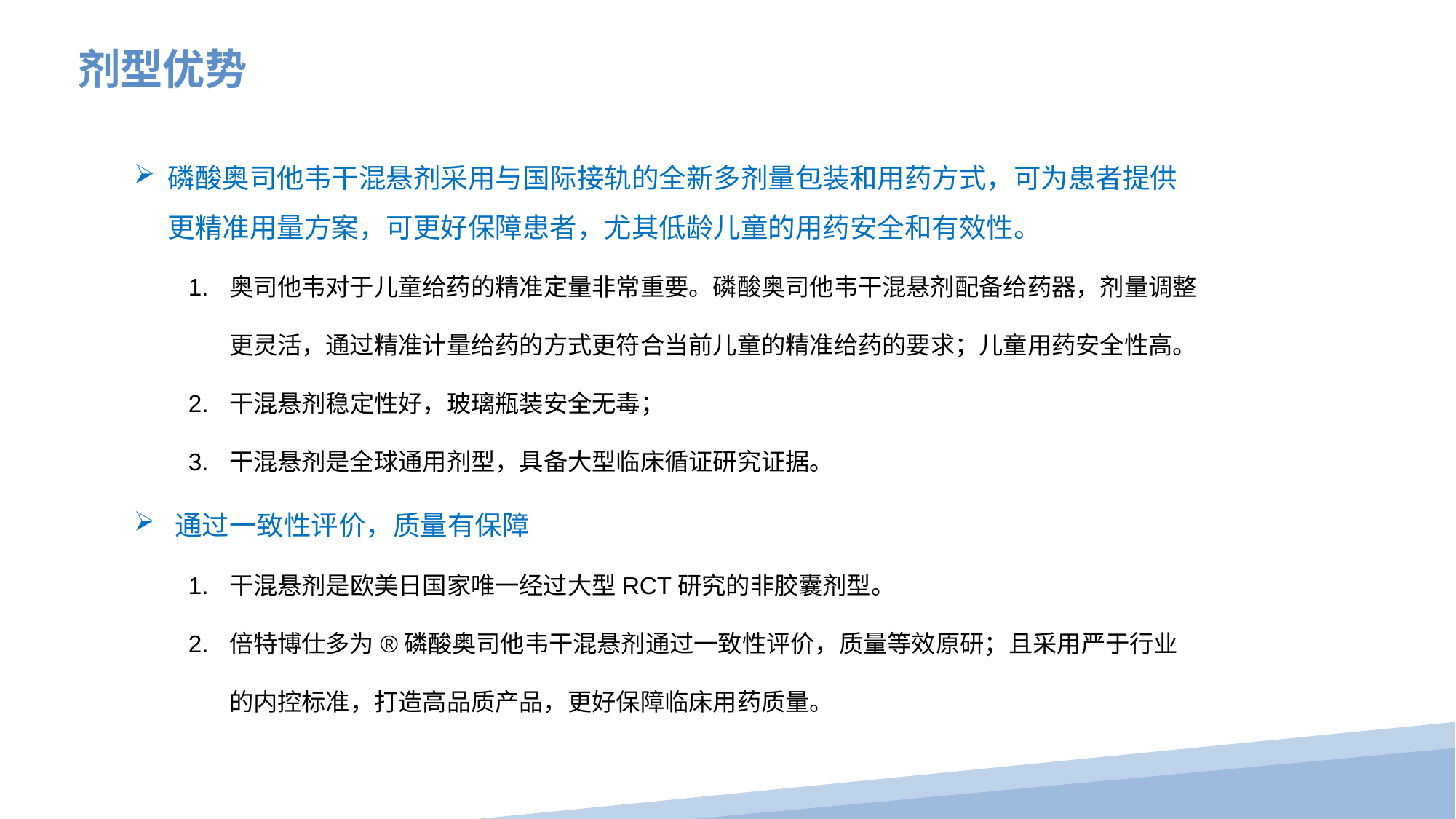

剂型优势
磷酸奥司他韦干混悬剂采用与国际接轨的全新多剂量包装和用药方式，可为患者提供更精准用量方案，可更好保障患者，尤其低龄儿童的用药安全和有效性。
奥司他韦对于儿童给药的精准定量非常重要。磷酸奥司他韦干混悬剂配备给药器，剂量调整更灵活，通过精准计量给药的方式更符合当前儿童的精准给药的要求；儿童用药安全性高。
干混悬剂稳定性好，玻璃瓶装安全无毒；
干混悬剂是全球通用剂型，具备大型临床循证研究证据。
通过一致性评价，质量有保障
干混悬剂是欧美日国家唯一经过大型RCT研究的非胶囊剂型。
倍特博仕多为®磷酸奥司他韦干混悬剂通过一致性评价，质量等效原研；且采用严于行业的内控标准，打造高品质产品，更好保障临床用药质量。